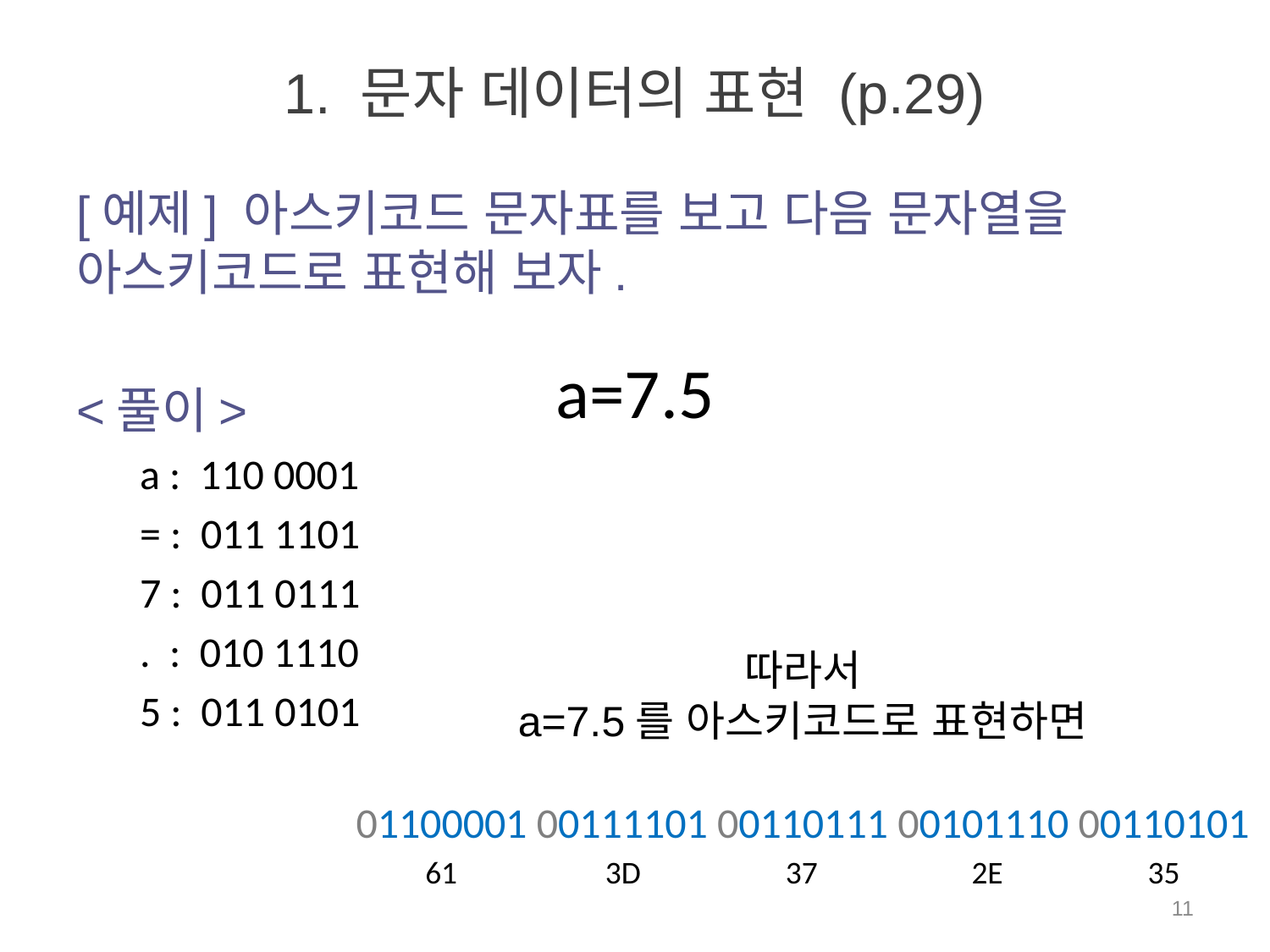

# 1. 문자 데이터의 표현 (p.29)
[예제] 아스키코드 문자표를 보고 다음 문자열을 아스키코드로 표현해 보자.

<풀이>
a :  110 0001
= :  011 1101
7 :  011 0111
.  :  010 1110
5 :  011 0101
a=7.5
따라서
a=7.5를 아스키코드로 표현하면

01100001 00111101 00110111 00101110 00110101
61
3D
37
2E
35
11